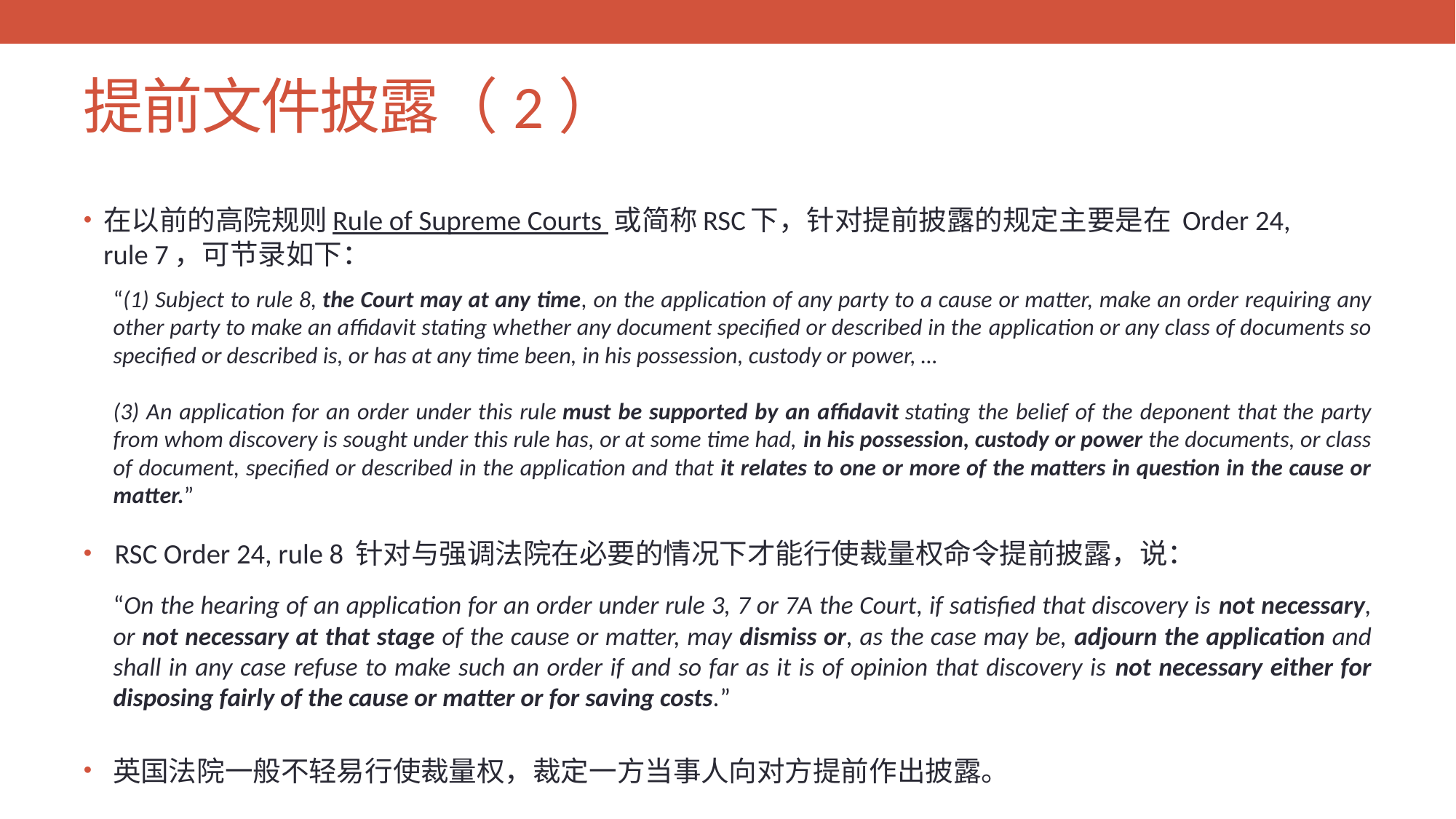

# 提前文件披露（2）

在以前的高院规则Rule of Supreme Courts 或简称RSC下，针对提前披露的规定主要是在 Order 24, rule 7，可节录如下：
“(1) Subject to rule 8, the Court may at any time, on the application of any party to a cause or matter, make an order requiring any other party to make an affidavit stating whether any document specified or described in the application or any class of documents so specified or described is, or has at any time been, in his possession, custody or power, …
(3) An application for an order under this rule must be supported by an affidavit stating the belief of the deponent that the party from whom discovery is sought under this rule has, or at some time had, in his possession, custody or power the documents, or class of document, specified or described in the application and that it relates to one or more of the matters in question in the cause or matter.”
RSC Order 24, rule 8 针对与强调法院在必要的情况下才能行使裁量权命令提前披露，说：
“On the hearing of an application for an order under rule 3, 7 or 7A the Court, if satisfied that discovery is not necessary, or not necessary at that stage of the cause or matter, may dismiss or, as the case may be, adjourn the application and shall in any case refuse to make such an order if and so far as it is of opinion that discovery is not necessary either for disposing fairly of the cause or matter or for saving costs.”

英国法院一般不轻易行使裁量权，裁定一方当事人向对方提前作出披露。